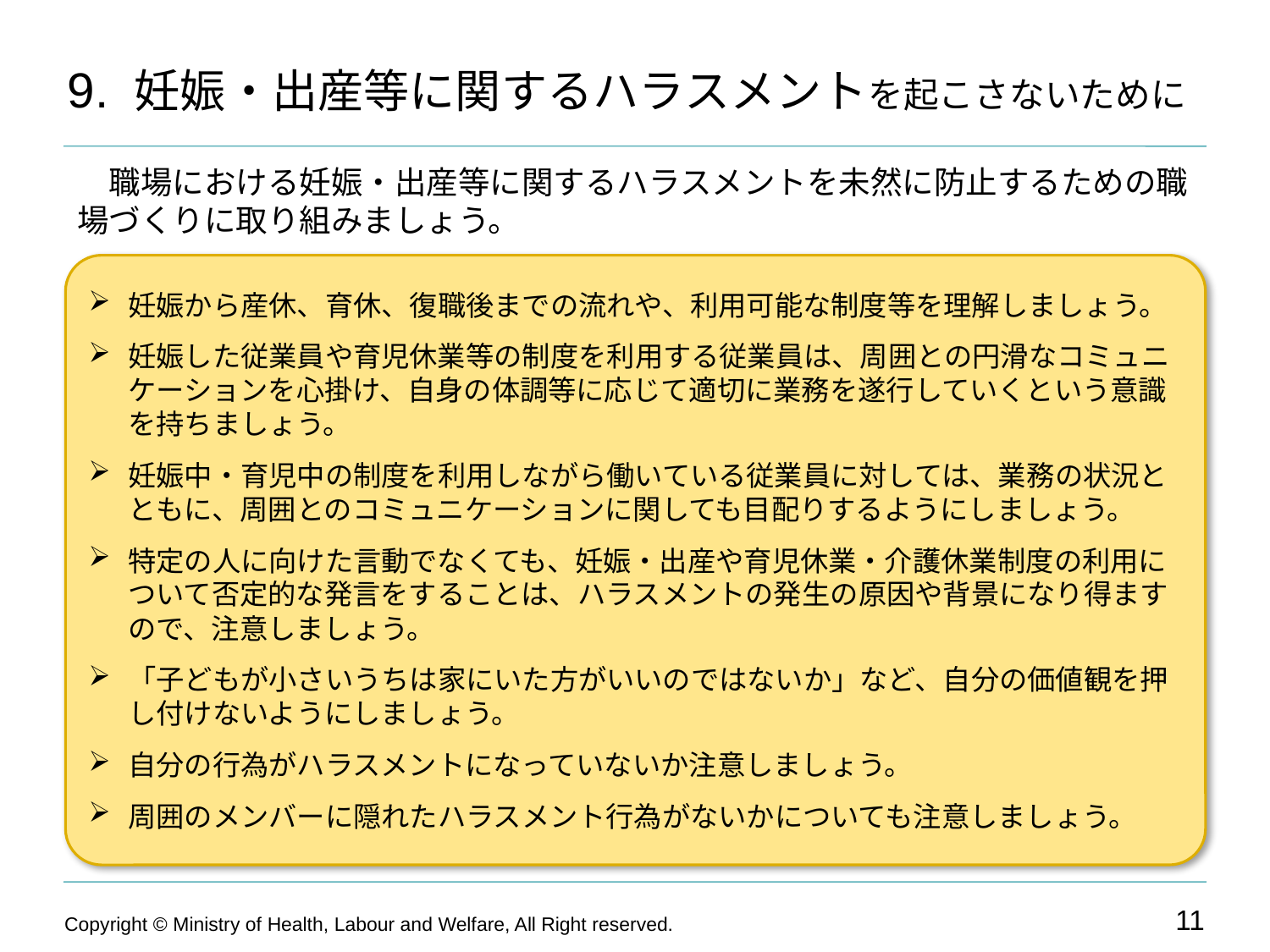

# 9. 妊娠・出産等に関するハラスメントを起こさないために
　職場における妊娠・出産等に関するハラスメントを未然に防止するための職場づくりに取り組みましょう。
妊娠から産休、育休、復職後までの流れや、利用可能な制度等を理解しましょう。
妊娠した従業員や育児休業等の制度を利用する従業員は、周囲との円滑なコミュニケーションを心掛け、自身の体調等に応じて適切に業務を遂行していくという意識を持ちましょう。
妊娠中・育児中の制度を利用しながら働いている従業員に対しては、業務の状況とともに、周囲とのコミュニケーションに関しても目配りするようにしましょう。
特定の人に向けた言動でなくても、妊娠・出産や育児休業・介護休業制度の利用について否定的な発言をすることは、ハラスメントの発生の原因や背景になり得ますので、注意しましょう。
「子どもが小さいうちは家にいた方がいいのではないか」など、自分の価値観を押し付けないようにしましょう。
自分の行為がハラスメントになっていないか注意しましょう。
周囲のメンバーに隠れたハラスメント行為がないかについても注意しましょう。
11